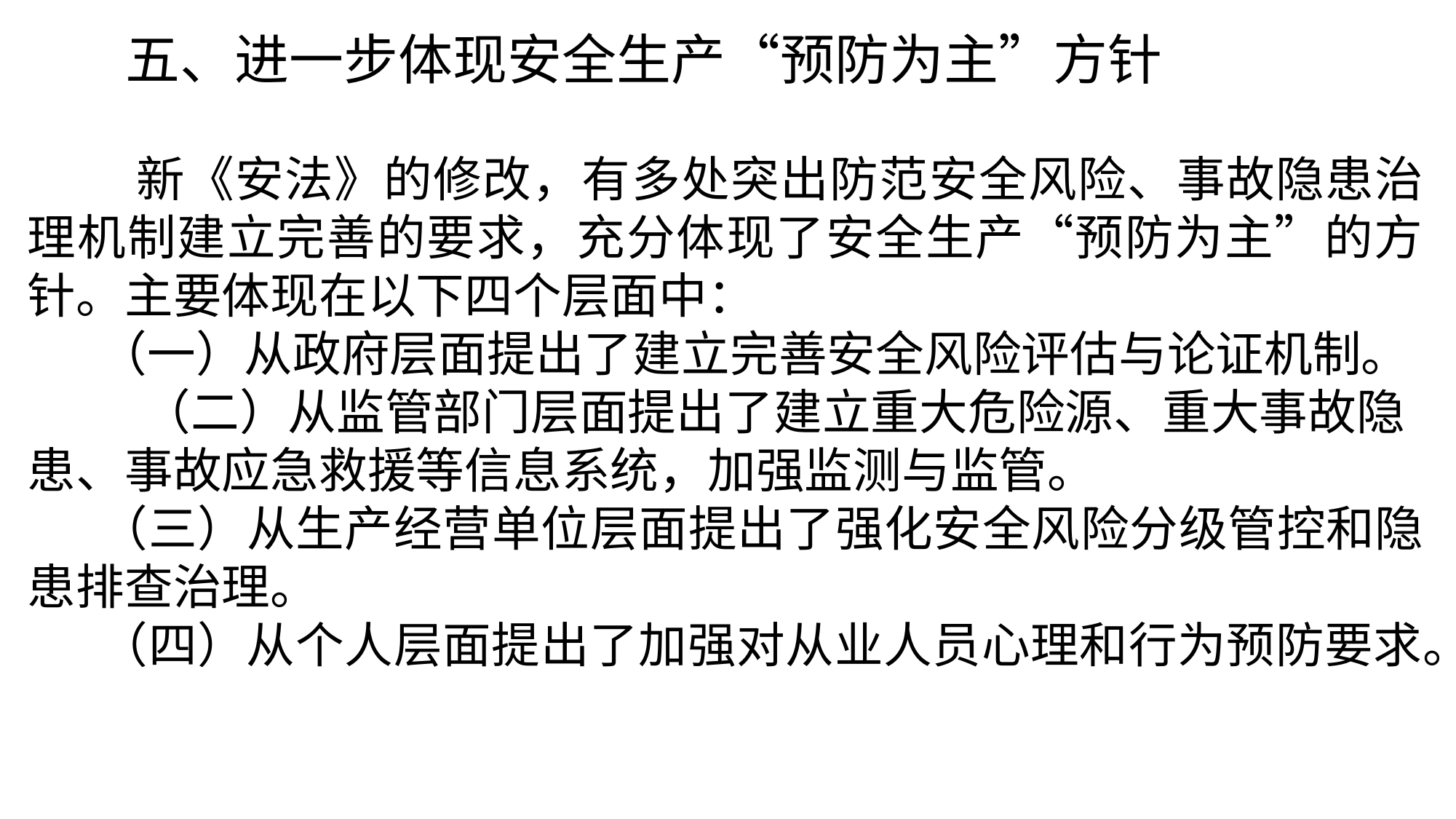

五、进一步体现安全生产“预防为主”方针

    新《安法》的修改，有多处突出防范安全风险、事故隐患治理机制建立完善的要求，充分体现了安全生产“预防为主”的方针。主要体现在以下四个层面中：
 （一）从政府层面提出了建立完善安全风险评估与论证机制。
     （二）从监管部门层面提出了建立重大危险源、重大事故隐患、事故应急救援等信息系统，加强监测与监管。
 （三）从生产经营单位层面提出了强化安全风险分级管控和隐患排查治理。
 （四）从个人层面提出了加强对从业人员心理和行为预防要求。